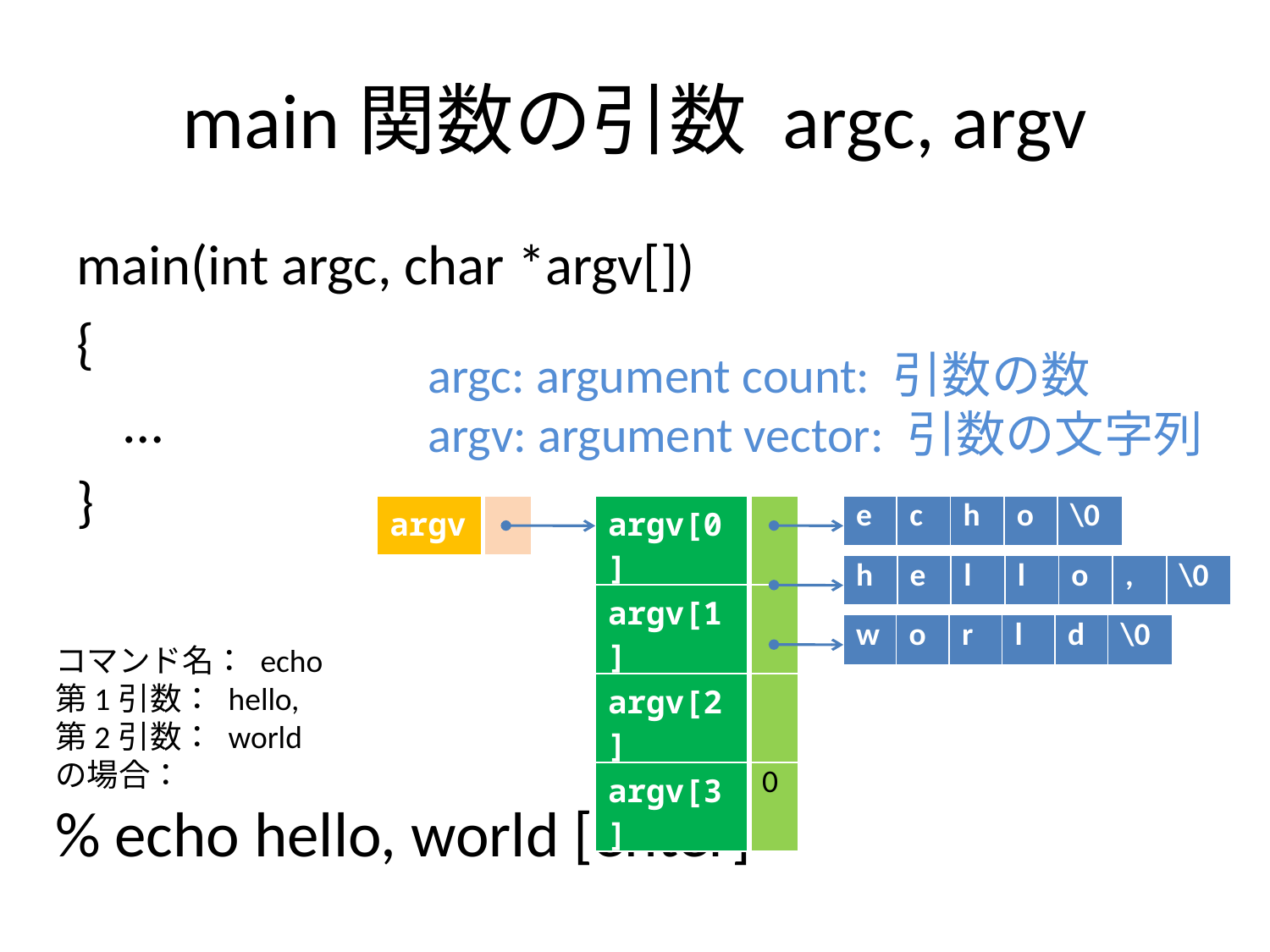

# main関数の引数 argc, argv
main(int argc, char *argv[])
{
	…
}
argc: argument count: 引数の数
argv: argument vector: 引数の文字列
| argv |  |
| --- | --- |
| argv[0] |  |
| --- | --- |
| argv[1] |  |
| argv[2] |  |
| argv[3] | 0 |
| e | c | h | o | \0 |
| --- | --- | --- | --- | --- |
| h | e | l | l | o | , | \0 |
| --- | --- | --- | --- | --- | --- | --- |
| w | o | r | l | d | \0 |
| --- | --- | --- | --- | --- | --- |
コマンド名： echo
第1引数： hello,
第2引数： world
の場合：
% echo hello, world [enter]